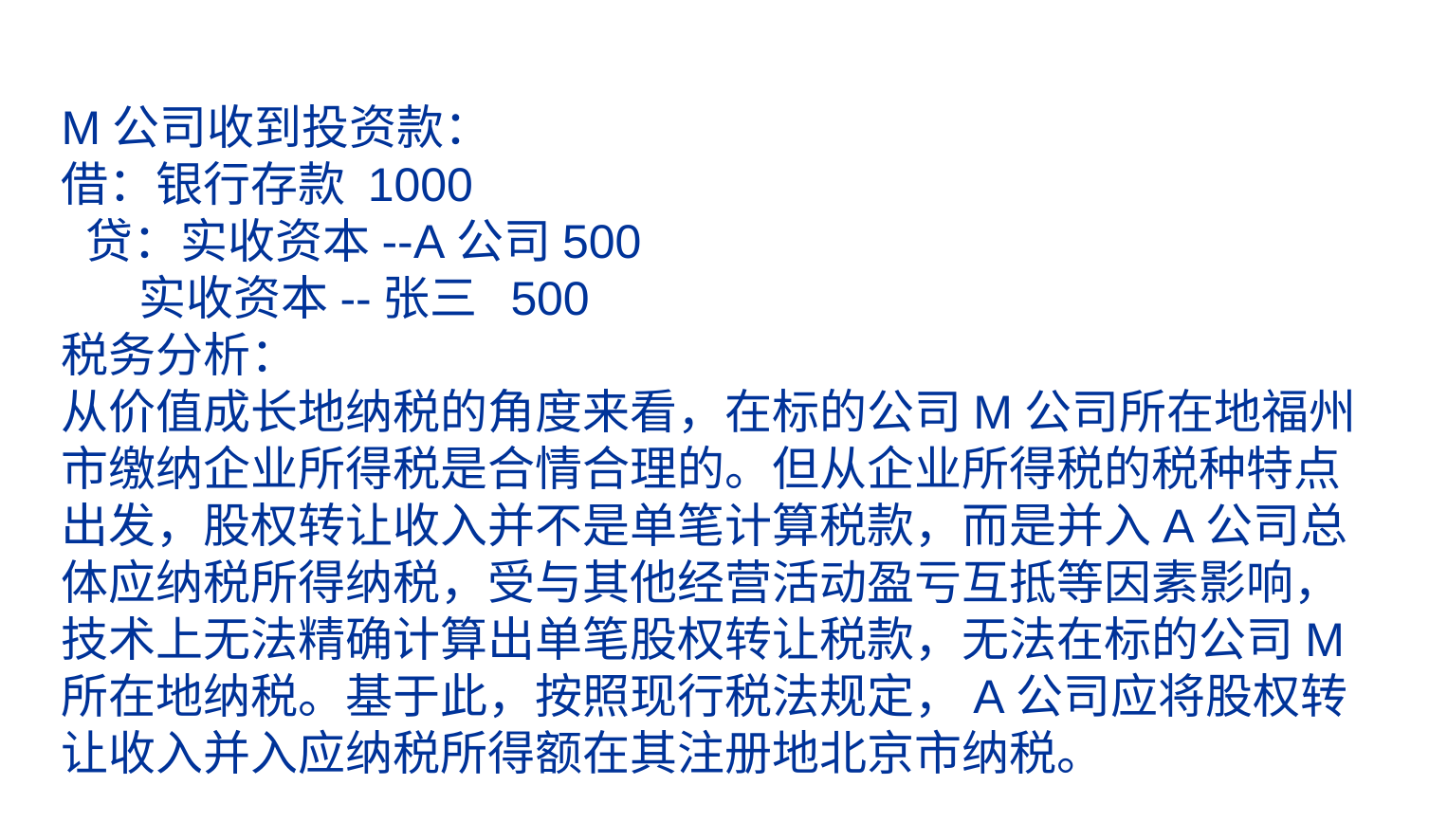

# M公司收到投资款： 借：银行存款 1000 贷：实收资本--A公司500 实收资本--张三  500 税务分析： 从价值成长地纳税的角度来看，在标的公司M公司所在地福州市缴纳企业所得税是合情合理的。但从企业所得税的税种特点出发，股权转让收入并不是单笔计算税款，而是并入A公司总体应纳税所得纳税，受与其他经营活动盈亏互抵等因素影响，技术上无法精确计算出单笔股权转让税款，无法在标的公司M所在地纳税。基于此，按照现行税法规定，A公司应将股权转让收入并入应纳税所得额在其注册地北京市纳税。